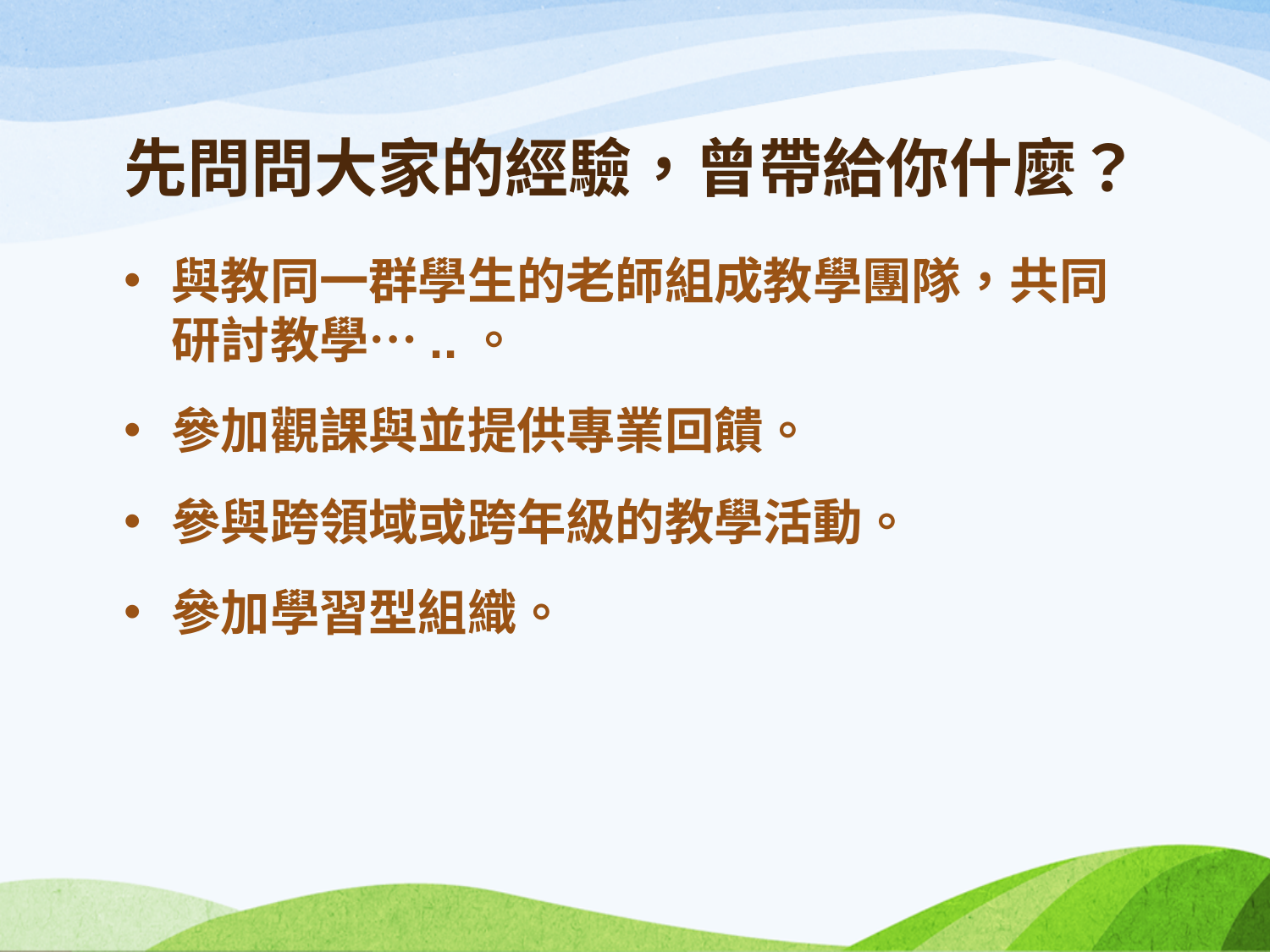

# 先問問大家的經驗，曾帶給你什麼？
與教同一群學生的老師組成教學團隊，共同研討教學…..。
參加觀課與並提供專業回饋。
參與跨領域或跨年級的教學活動。
參加學習型組織。